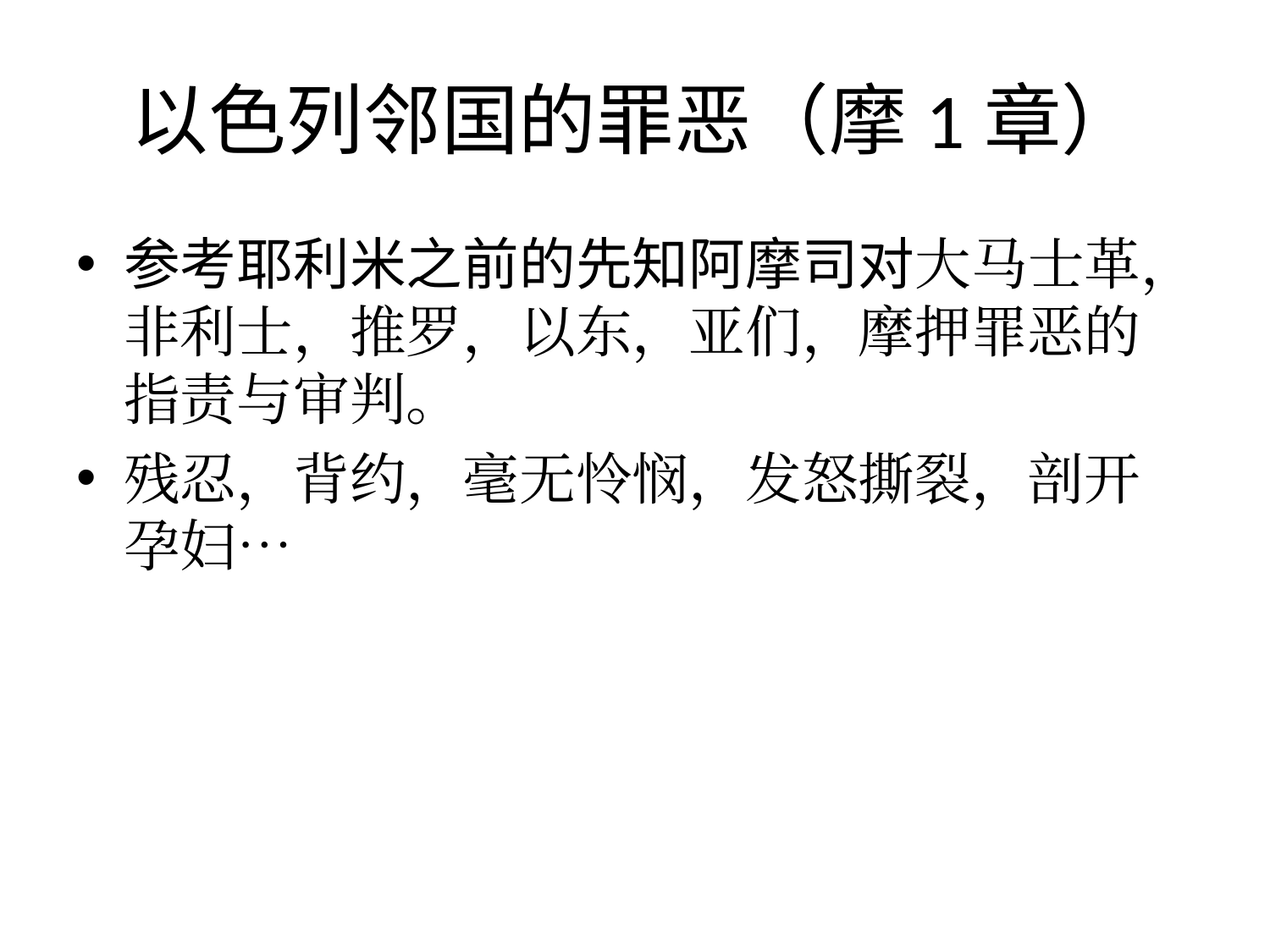

# 以色列邻国的罪恶（摩1章）
参考耶利米之前的先知阿摩司对大马士革，非利士，推罗，以东，亚们，摩押罪恶的指责与审判。
残忍，背约，毫无怜悯，发怒撕裂，剖开孕妇…